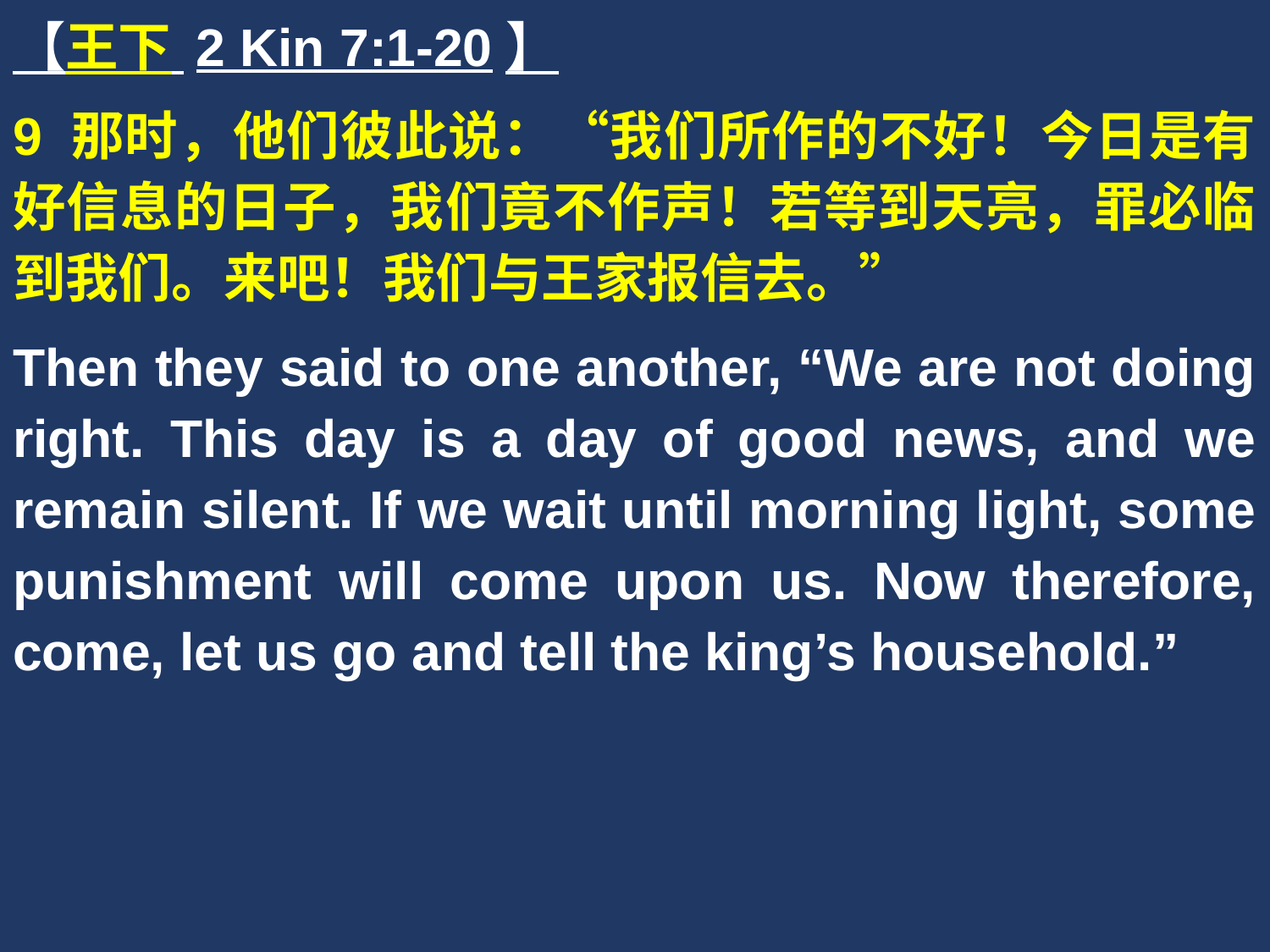

【王下 2 Kin 7:1-20】
9 那时，他们彼此说：“我们所作的不好！今日是有好信息的日子，我们竟不作声！若等到天亮，罪必临到我们。来吧！我们与王家报信去。”
Then they said to one another, “We are not doing right. This day is a day of good news, and we remain silent. If we wait until morning light, some punishment will come upon us. Now therefore, come, let us go and tell the king’s household.”